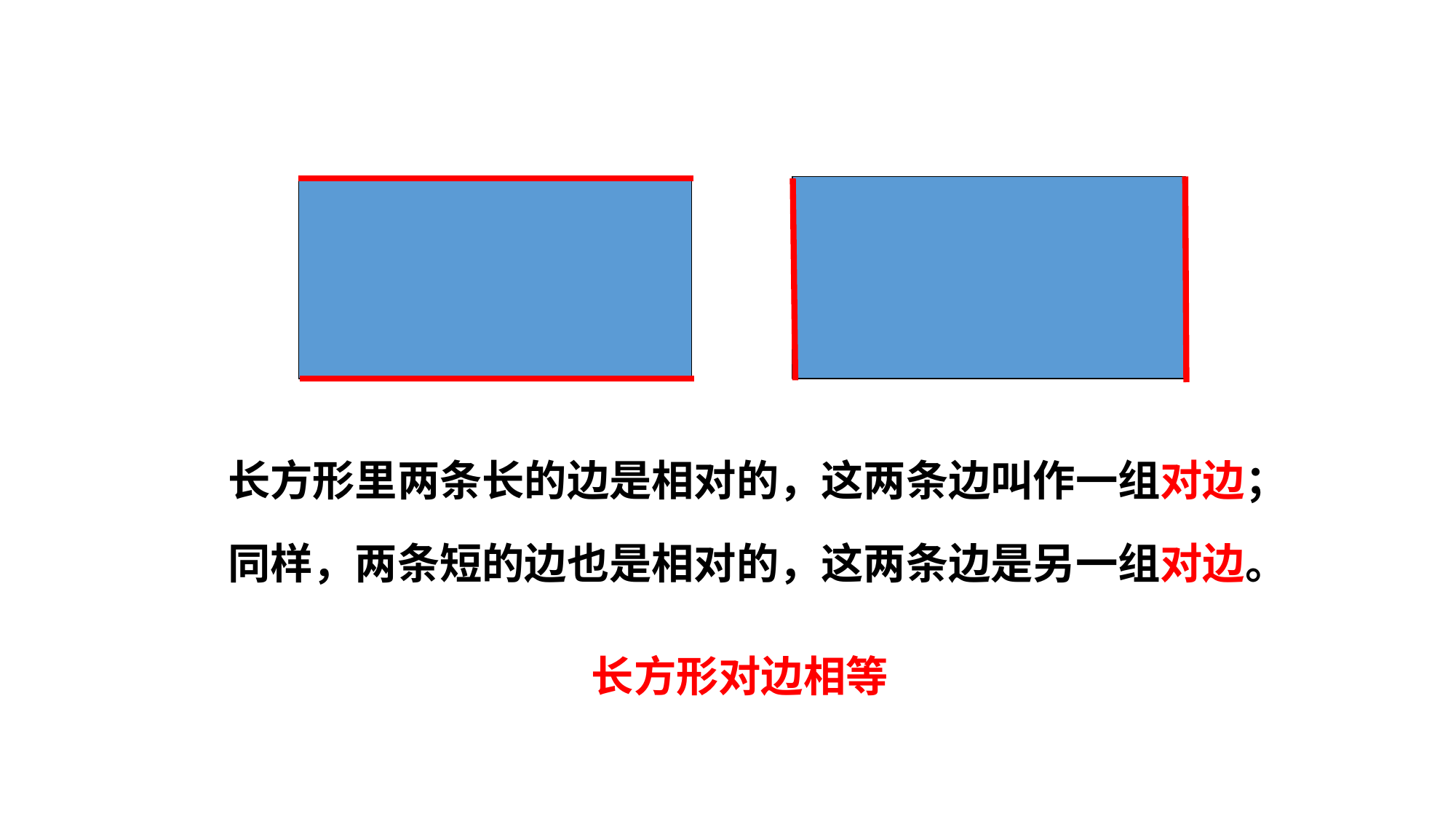

长方形里两条长的边是相对的，这两条边叫作一组对边；
同样，两条短的边也是相对的，这两条边是另一组对边。
长方形对边相等